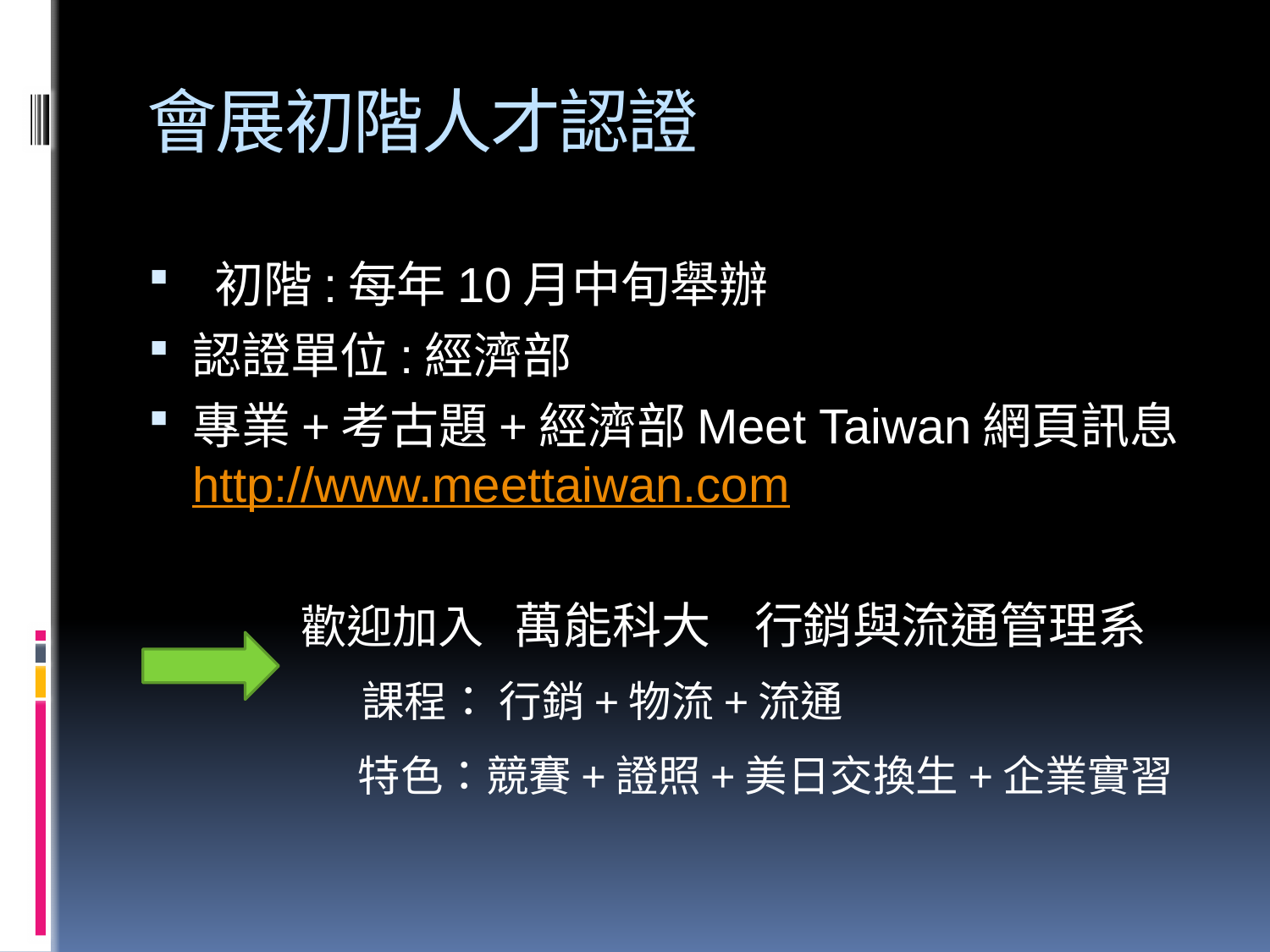

# 會展初階人才認證
 初階:每年10月中旬舉辦
認證單位:經濟部
專業+考古題+經濟部Meet Taiwan網頁訊息http://www.meettaiwan.com

              歡迎加入   萬能科大    行銷與流通管理系
                 課程： 行銷+物流+流通
                     特色：競賽+證照+美日交換生+企業實習